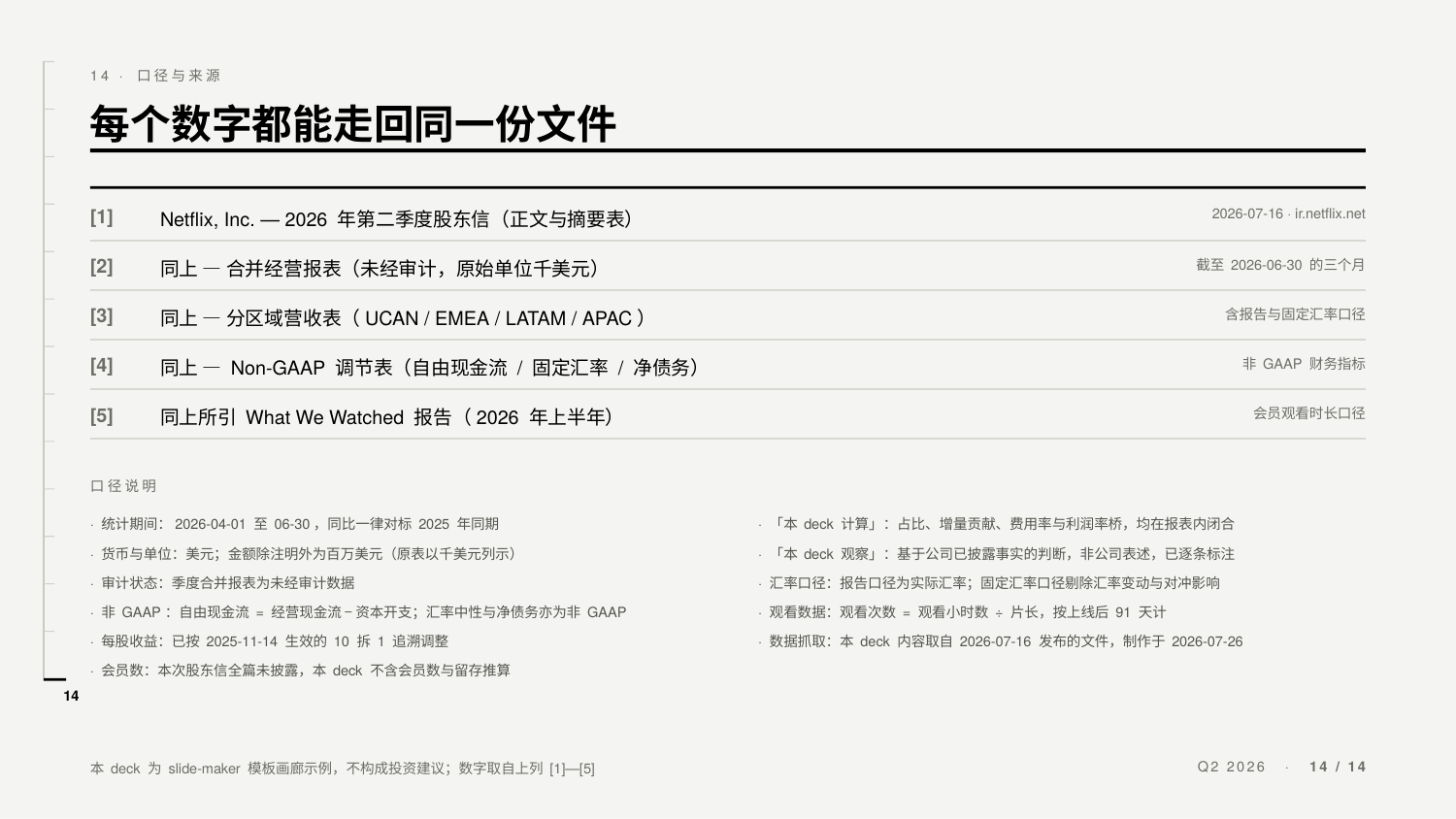

14 · 口径与来源
每个数字都能走回同一份文件

[1]
Netflix, Inc. — 2026 年第二季度股东信（正文与摘要表）
2026-07-16 · ir.netflix.net

[2]
同上 — 合并经营报表（未经审计，原始单位千美元）
截至 2026-06-30 的三个月

[3]
同上 — 分区域营收表（UCAN / EMEA / LATAM / APAC）
含报告与固定汇率口径

[4]
同上 — Non-GAAP 调节表（自由现金流 / 固定汇率 / 净债务）
非 GAAP 财务指标

[5]
同上所引 What We Watched 报告（2026 年上半年）
会员观看时长口径

口径说明

· 统计期间：2026-04-01 至 06-30，同比一律对标 2025 年同期
· 「本 deck 计算」：占比、增量贡献、费用率与利润率桥，均在报表内闭合

· 货币与单位：美元；金额除注明外为百万美元（原表以千美元列示）
· 「本 deck 观察」：基于公司已披露事实的判断，非公司表述，已逐条标注
· 审计状态：季度合并报表为未经审计数据
· 汇率口径：报告口径为实际汇率；固定汇率口径剔除汇率变动与对冲影响

· 非 GAAP：自由现金流 = 经营现金流 − 资本开支；汇率中性与净债务亦为非 GAAP
· 观看数据：观看次数 = 观看小时数 ÷ 片长，按上线后 91 天计
· 每股收益：已按 2025-11-14 生效的 10 拆 1 追溯调整
· 数据抓取：本 deck 内容取自 2026-07-16 发布的文件，制作于 2026-07-26

· 会员数：本次股东信全篇未披露，本 deck 不含会员数与留存推算

14
本 deck 为 slide-maker 模板画廊示例，不构成投资建议；数字取自上列 [1]—[5]
Q2 2026   ·   14 / 14